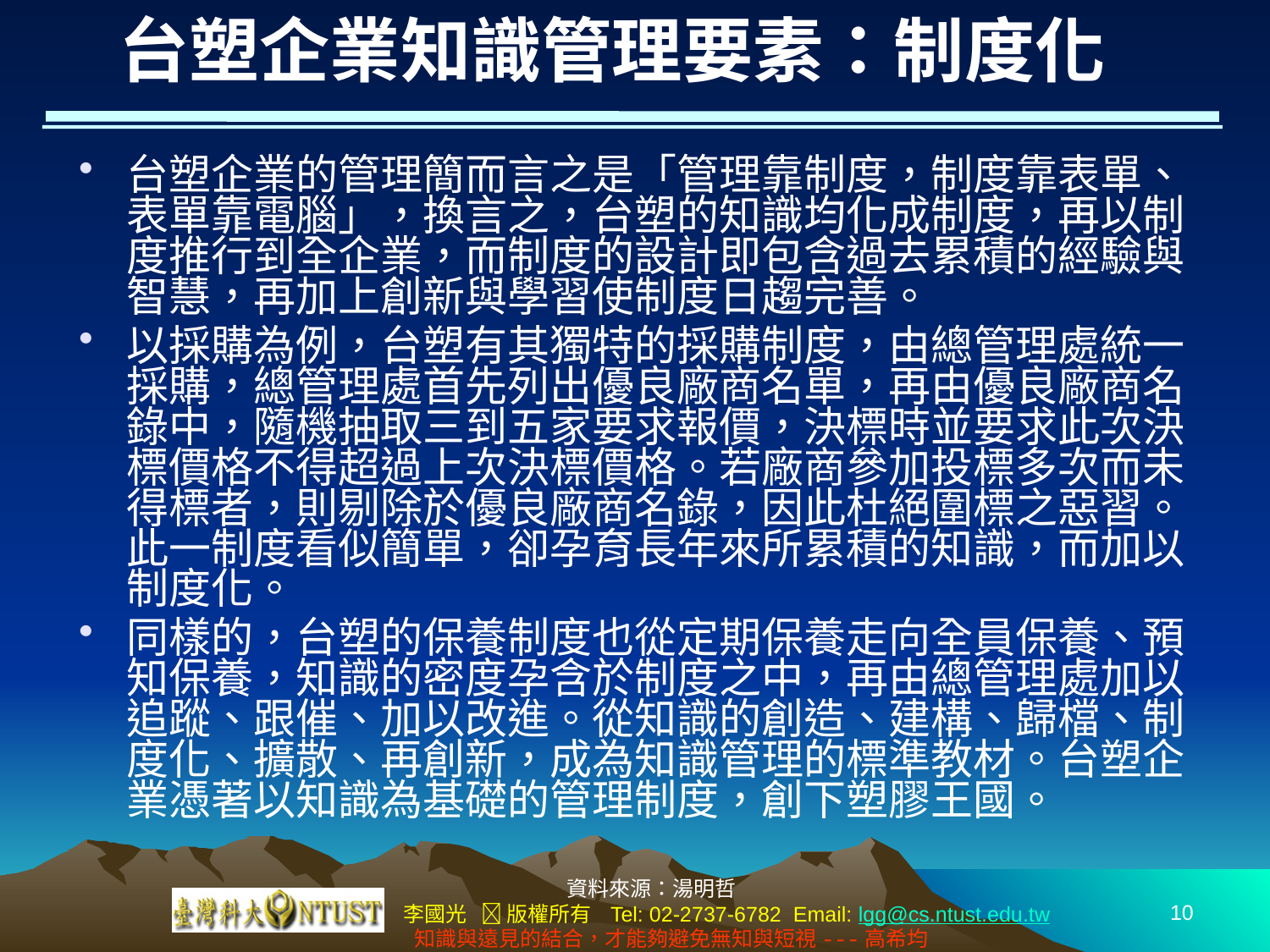

台塑企業知識管理要素：制度化

台塑企業的管理簡而言之是「管理靠制度，制度靠表單、表單靠電腦」，換言之，台塑的知識均化成制度，再以制度推行到全企業，而制度的設計即包含過去累積的經驗與智慧，再加上創新與學習使制度日趨完善。
以採購為例，台塑有其獨特的採購制度，由總管理處統一採購，總管理處首先列出優良廠商名單，再由優良廠商名錄中，隨機抽取三到五家要求報價，決標時並要求此次決標價格不得超過上次決標價格。若廠商參加投標多次而未得標者，則剔除於優良廠商名錄，因此杜絕圍標之惡習。此一制度看似簡單，卻孕育長年來所累積的知識，而加以制度化。
同樣的，台塑的保養制度也從定期保養走向全員保養、預知保養，知識的密度孕含於制度之中，再由總管理處加以追蹤、跟催、加以改進。從知識的創造、建構、歸檔、制度化、擴散、再創新，成為知識管理的標準教材。台塑企業憑著以知識為基礎的管理制度，創下塑膠王國。
10
資料來源：湯明哲